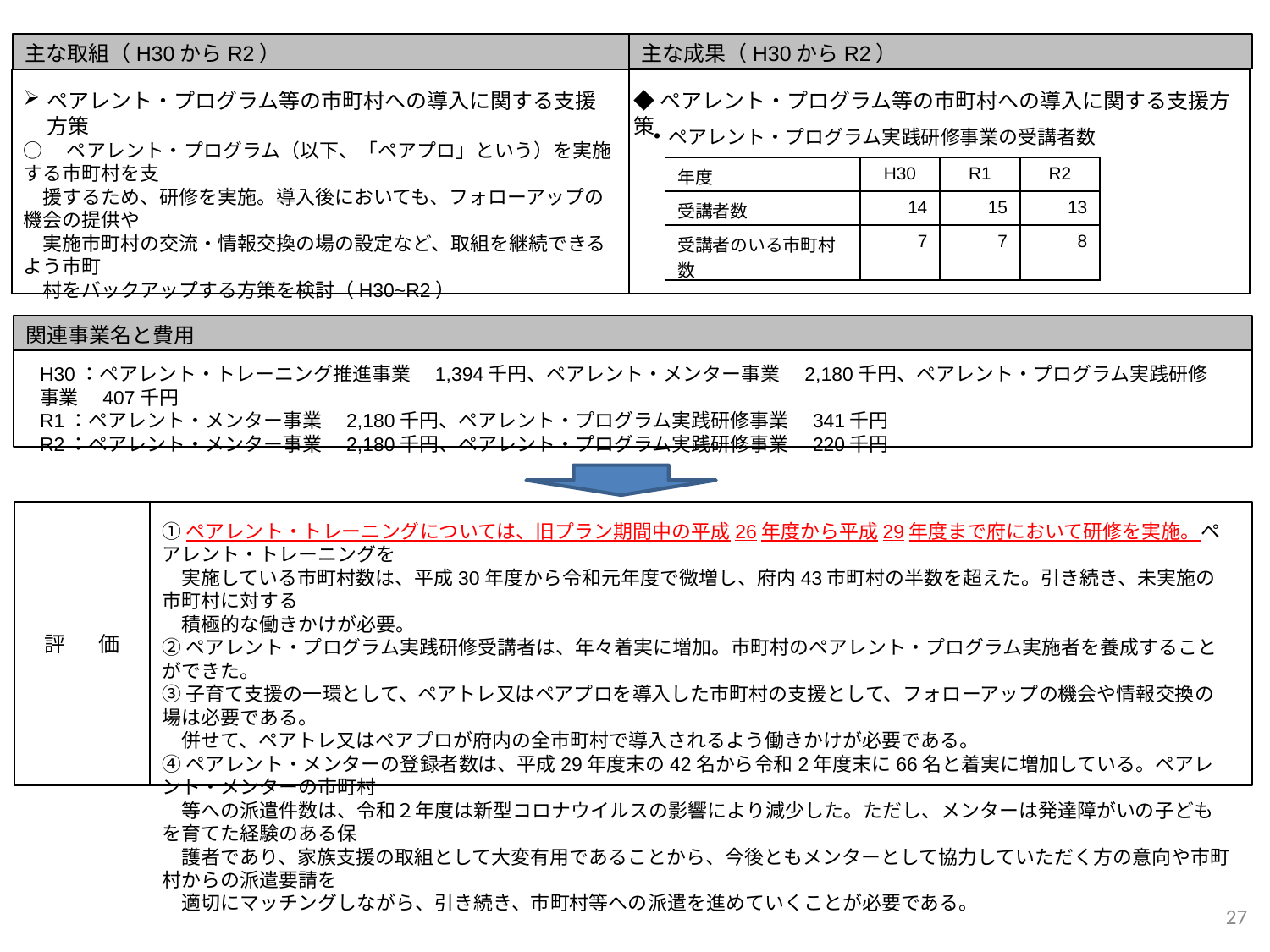

主な取組（H30からR2）
主な成果（H30からR2）

◆ペアレント・プログラム等の市町村への導入に関する支援方策
ペアレント・プログラム等の市町村への導入に関する支援方策
○　ペアレント・プログラム（以下、「ペアプロ」という）を実施する市町村を支
　援するため、研修を実施。導入後においても、フォローアップの機会の提供や
　実施市町村の交流・情報交換の場の設定など、取組を継続できるよう市町
　村をバックアップする方策を検討（H30~R2）
ペアレント・プログラム実践研修事業の受講者数
| 年度 | H30 | R1 | R2 |
| --- | --- | --- | --- |
| 受講者数 | 14 | 15 | 13 |
| 受講者のいる市町村数 | 7 | 7 | 8 |
関連事業名と費用

H30：ペアレント・トレーニング推進事業　1,394千円、ペアレント・メンター事業　2,180千円、ペアレント・プログラム実践研修事業　407千円
R1：ペアレント・メンター事業　2,180千円、ペアレント・プログラム実践研修事業　341千円
R2：ペアレント・メンター事業　2,180千円、ペアレント・プログラム実践研修事業　220千円

評       価
①ペアレント・トレーニングについては、旧プラン期間中の平成26年度から平成29年度まで府において研修を実施。ペアレント・トレーニングを
　実施している市町村数は、平成30年度から令和元年度で微増し、府内43市町村の半数を超えた。引き続き、未実施の市町村に対する
　積極的な働きかけが必要。
②ペアレント・プログラム実践研修受講者は、年々着実に増加。市町村のペアレント・プログラム実施者を養成することができた。
③子育て支援の一環として、ペアトレ又はペアプロを導入した市町村の支援として、フォローアップの機会や情報交換の場は必要である。
　併せて、ペアトレ又はペアプロが府内の全市町村で導入されるよう働きかけが必要である。
④ペアレント・メンターの登録者数は、平成29年度末の42名から令和2年度末に66名と着実に増加している。ペアレント・メンターの市町村
　等への派遣件数は、令和２年度は新型コロナウイルスの影響により減少した。ただし、メンターは発達障がいの子どもを育てた経験のある保
　護者であり、家族支援の取組として大変有用であることから、今後ともメンターとして協力していただく方の意向や市町村からの派遣要請を
　適切にマッチングしながら、引き続き、市町村等への派遣を進めていくことが必要である。

27